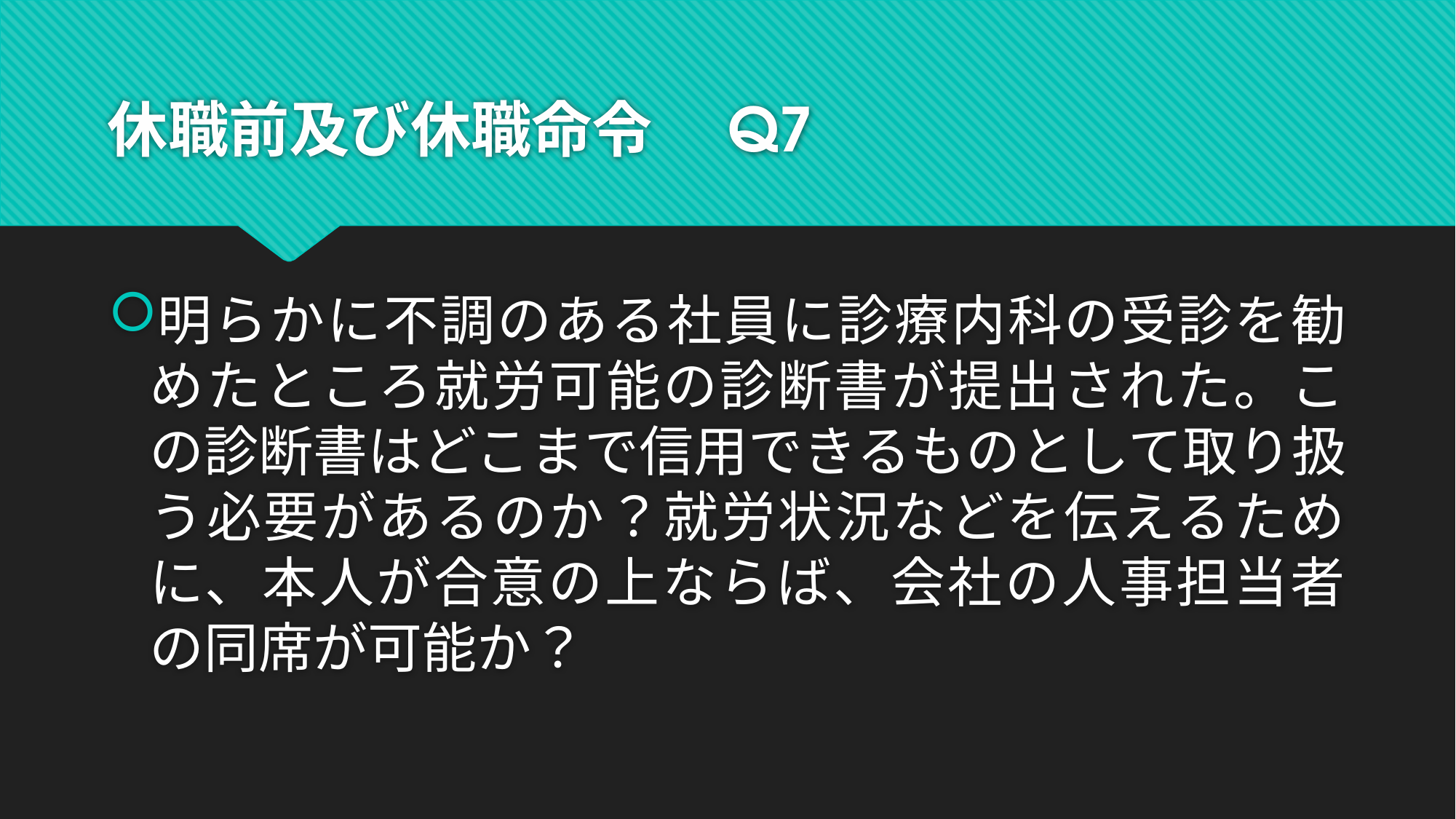

# 休職前及び休職命令　Q7
明らかに不調のある社員に診療内科の受診を勧めたところ就労可能の診断書が提出された。この診断書はどこまで信用できるものとして取り扱う必要があるのか？就労状況などを伝えるために、本人が合意の上ならば、会社の人事担当者の同席が可能か？